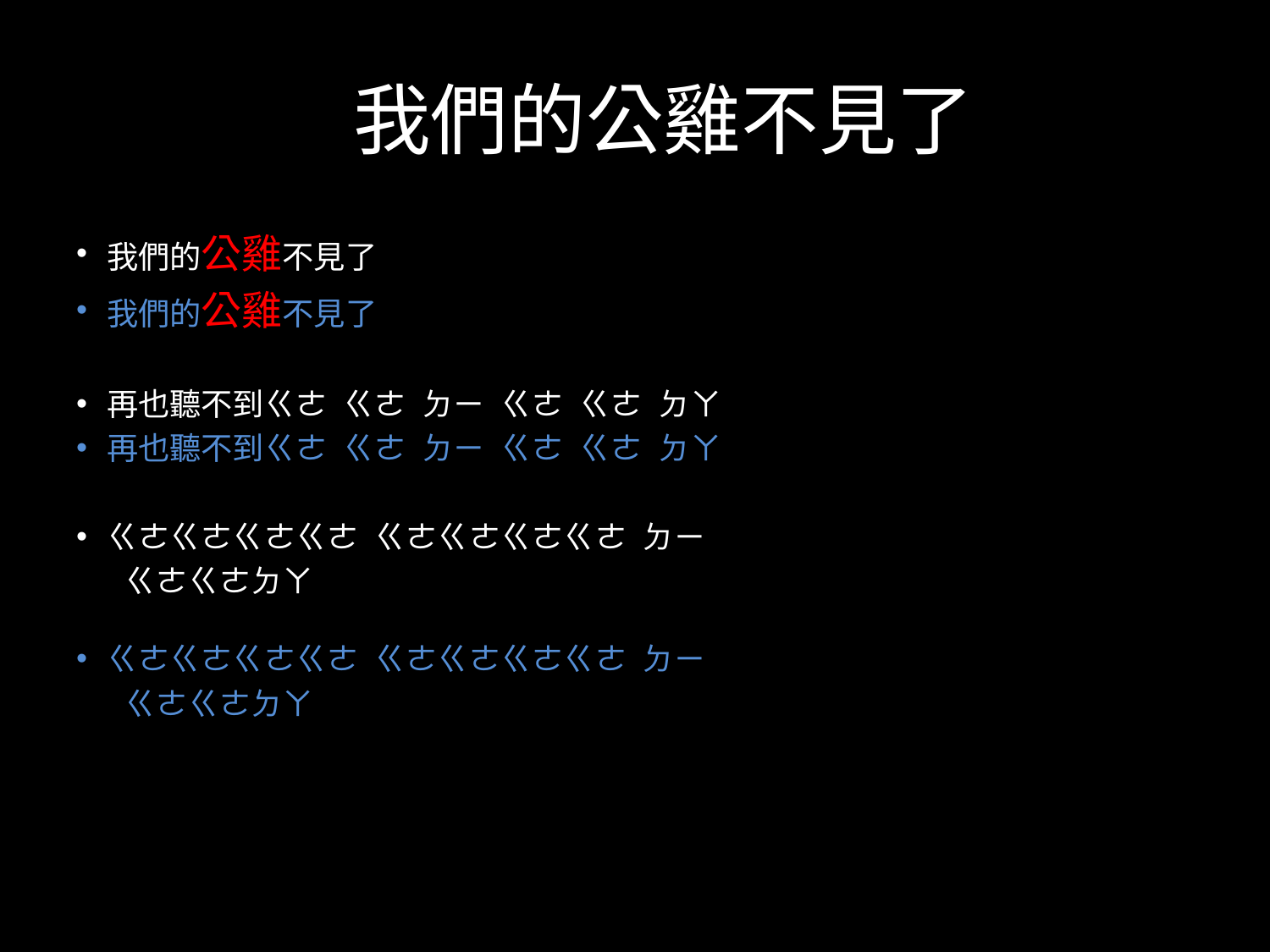

# 我們的公雞不見了公
我們的公雞不見了
我們的公雞不見了

再也聽不到ㄍㄜ ㄍㄜ ㄉㄧ ㄍㄜ ㄍㄜ ㄉㄚ
再也聽不到ㄍㄜ ㄍㄜ ㄉㄧ ㄍㄜ ㄍㄜ ㄉㄚ

ㄍㄜㄍㄜㄍㄜㄍㄜ ㄍㄜㄍㄜㄍㄜㄍㄜ ㄉㄧ
   ㄍㄜㄍㄜㄉㄚ

ㄍㄜㄍㄜㄍㄜㄍㄜ ㄍㄜㄍㄜㄍㄜㄍㄜ ㄉㄧ
   ㄍㄜㄍㄜㄉㄚ

再也聽不到ㄍㄜ ㄍㄜ ㄉㄧ ㄍㄜ ㄍㄜ ㄉㄚ
們的公雞不見了
我們